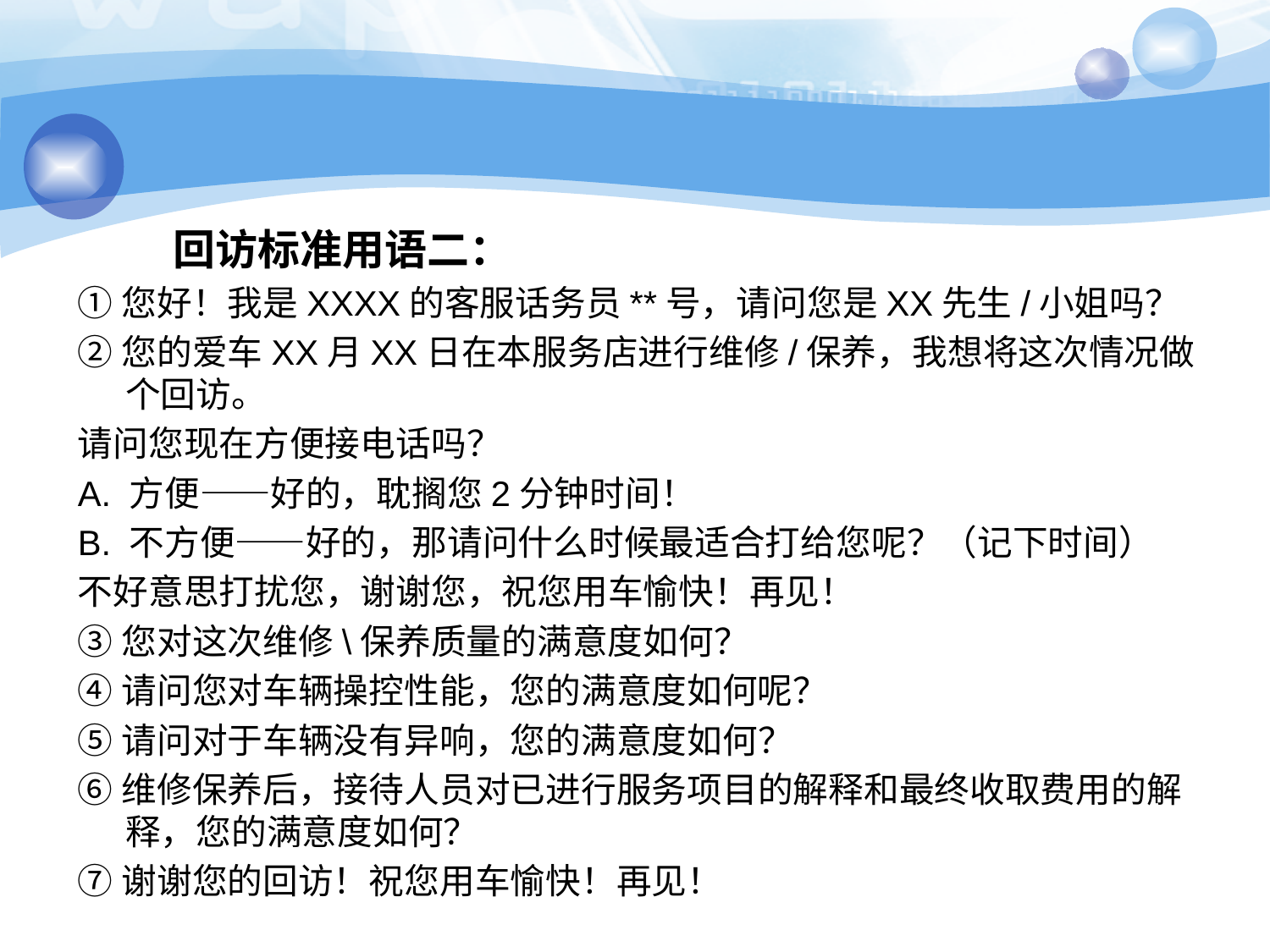

回访标准用语二：
①您好！我是XXXX的客服话务员**号，请问您是XX先生/小姐吗？
②您的爱车XX月XX日在本服务店进行维修/保养，我想将这次情况做个回访。
请问您现在方便接电话吗？
A. 方便――好的，耽搁您2分钟时间！
B. 不方便――好的，那请问什么时候最适合打给您呢？（记下时间）
不好意思打扰您，谢谢您，祝您用车愉快！再见！
③您对这次维修\保养质量的满意度如何？
④请问您对车辆操控性能，您的满意度如何呢？
⑤请问对于车辆没有异响，您的满意度如何？
⑥维修保养后，接待人员对已进行服务项目的解释和最终收取费用的解释，您的满意度如何？
⑦谢谢您的回访！祝您用车愉快！再见！